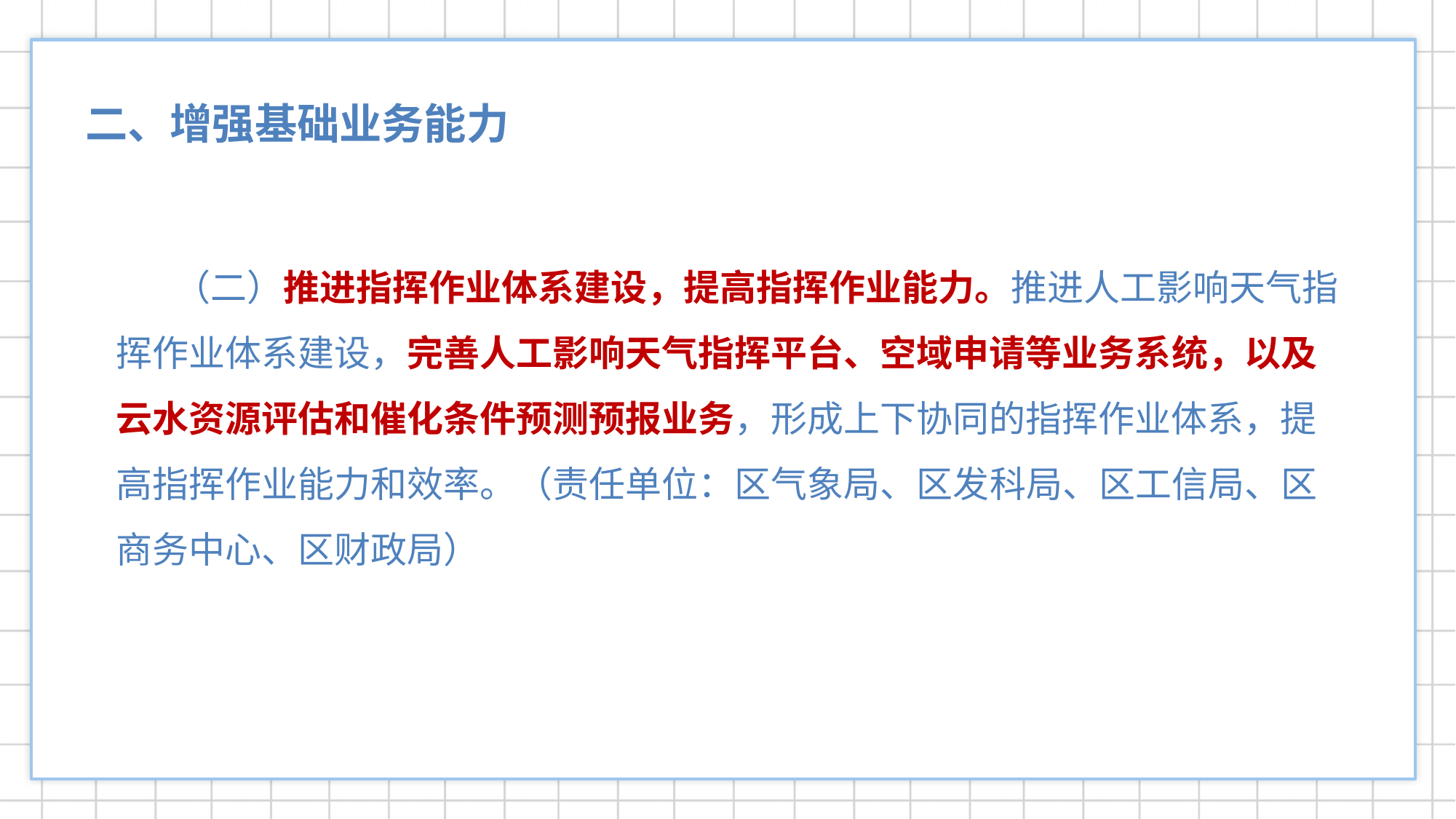

二、增强基础业务能力
      （二）推进指挥作业体系建设，提高指挥作业能力。推进人工影响天气指挥作业体系建设，完善人工影响天气指挥平台、空域申请等业务系统，以及云水资源评估和催化条件预测预报业务，形成上下协同的指挥作业体系，提高指挥作业能力和效率。（责任单位：区气象局、区发科局、区工信局、区商务中心、区财政局）